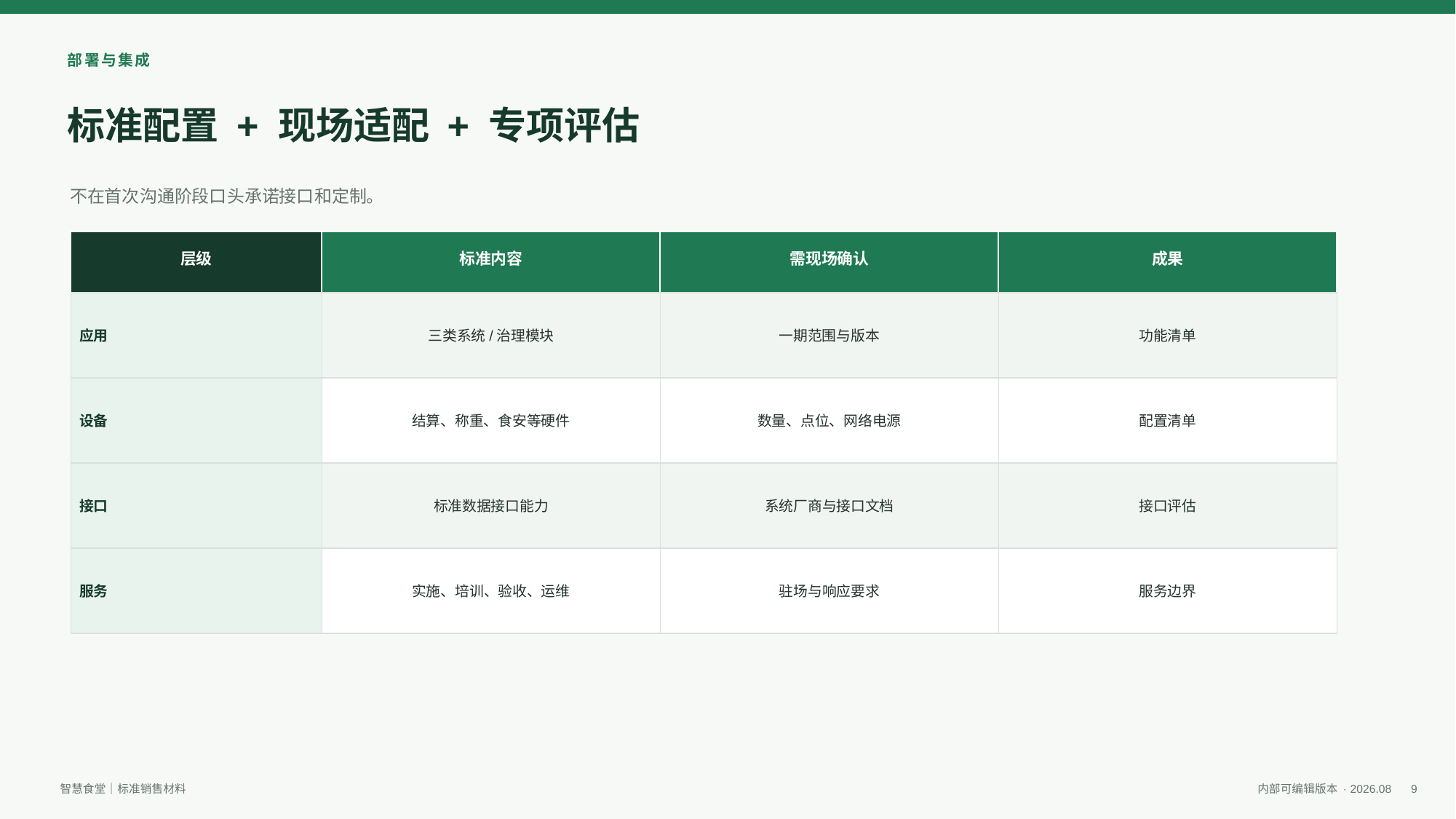

部署与集成
标准配置 + 现场适配 + 专项评估
不在首次沟通阶段口头承诺接口和定制。

层级
标准内容
需现场确认
成果

应用
三类系统/治理模块
一期范围与版本
功能清单

设备
结算、称重、食安等硬件
数量、点位、网络电源
配置清单

接口
标准数据接口能力
系统厂商与接口文档
接口评估

服务
实施、培训、验收、运维
驻场与响应要求
服务边界
9